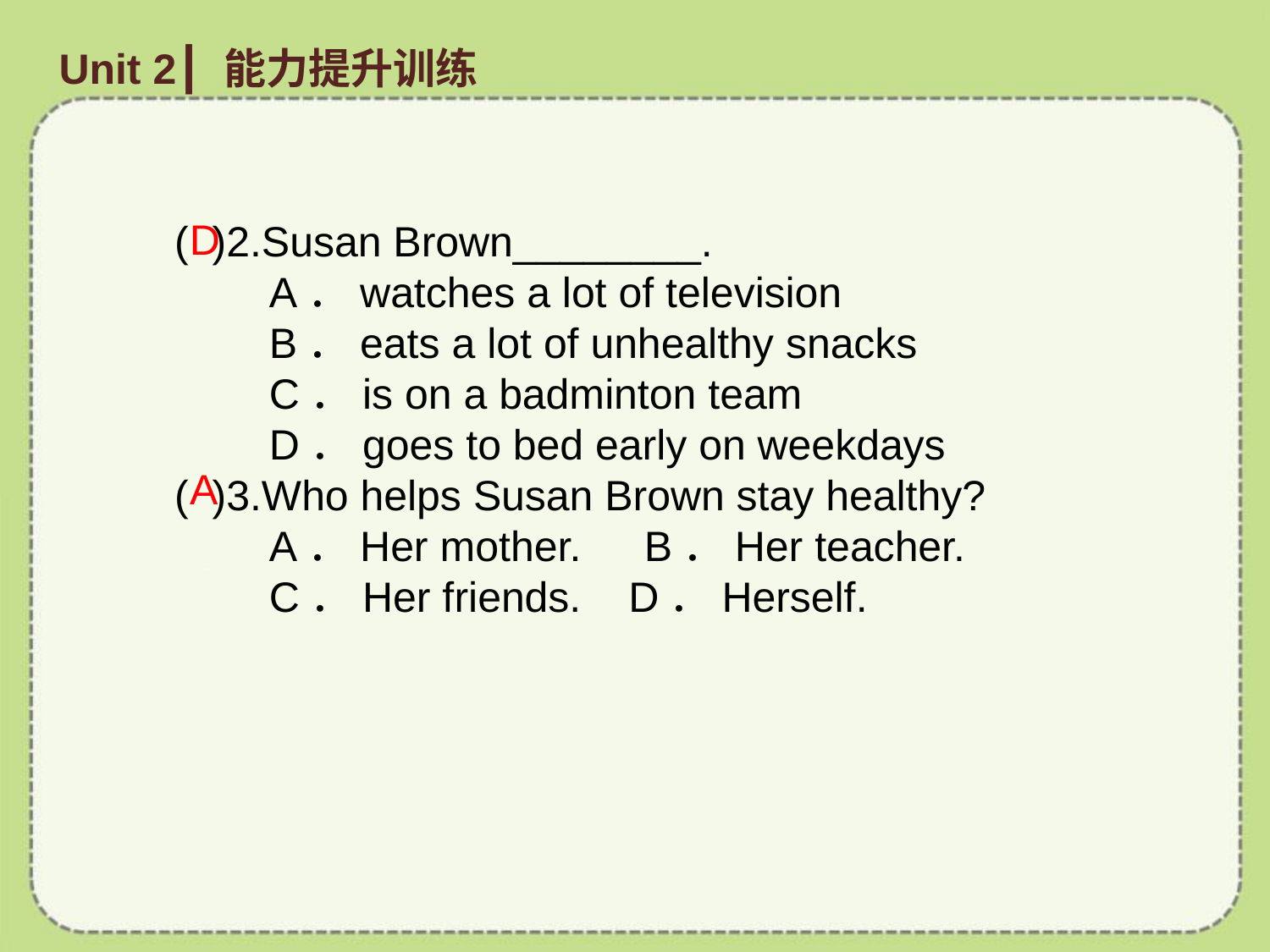

Unit 2┃ 能力提升训练
(  )2.Susan Brown________.
        A．watches a lot of television
        B．eats a lot of unhealthy snacks
        C．is on a badminton team
        D．goes to bed early on weekdays
(  )3.Who helps Susan Brown stay healthy?
        A．Her mother.　B．Her teacher.
        C．Her friends.    D．Herself.
D
A